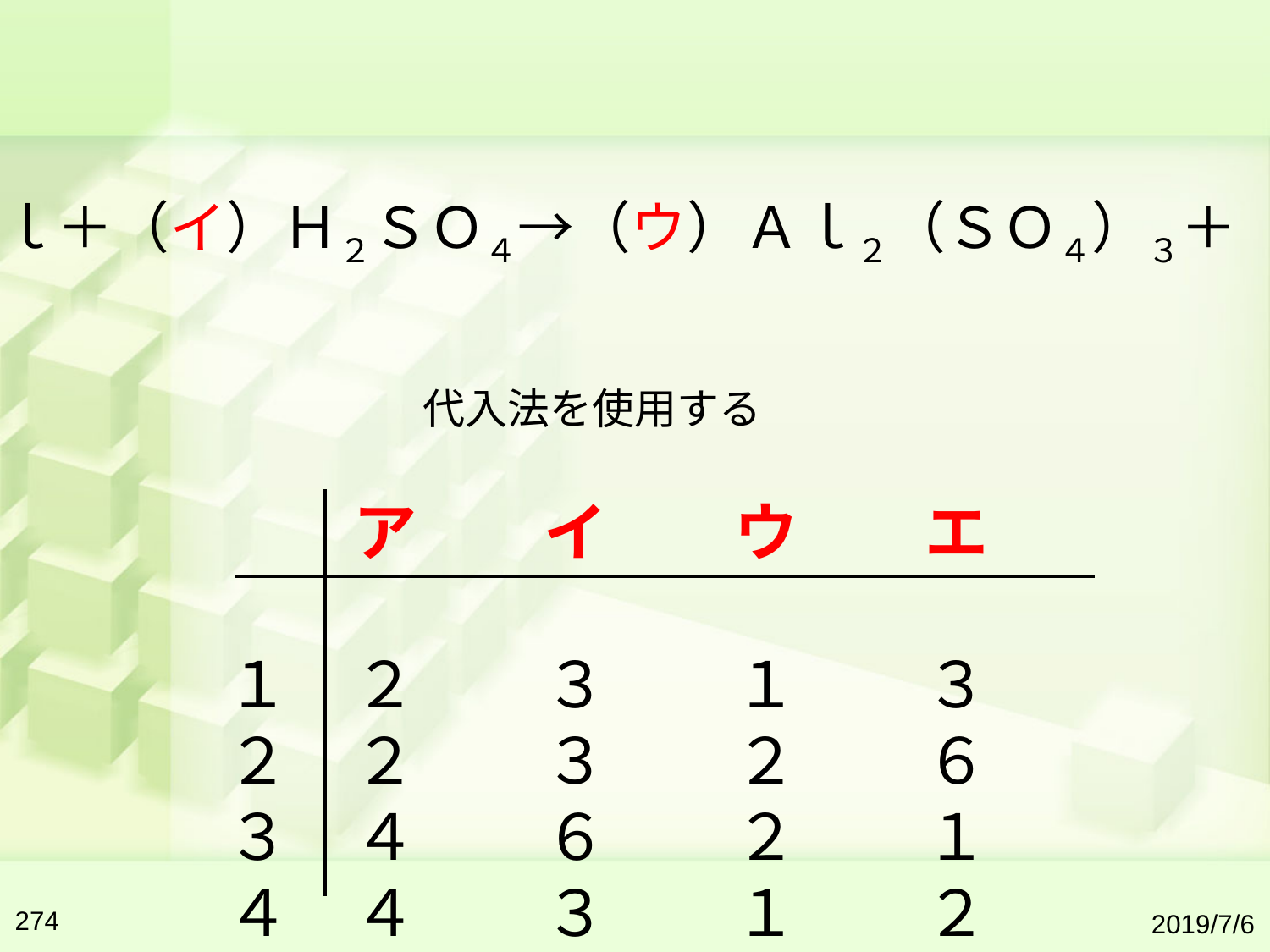

（ア）Ａｌ＋（イ）Ｈ２ＳＯ４→（ウ）Ａｌ２（ＳＯ４）３＋（エ）Ｈ２
代入法を使用する
　　ア　　イ　　ウ　　エ
１　２　　３　　１　　３
２　２　　３　　２　　６
３　４　　６　　２　　１
４　４　　３　　１　　２
274
2019/7/6